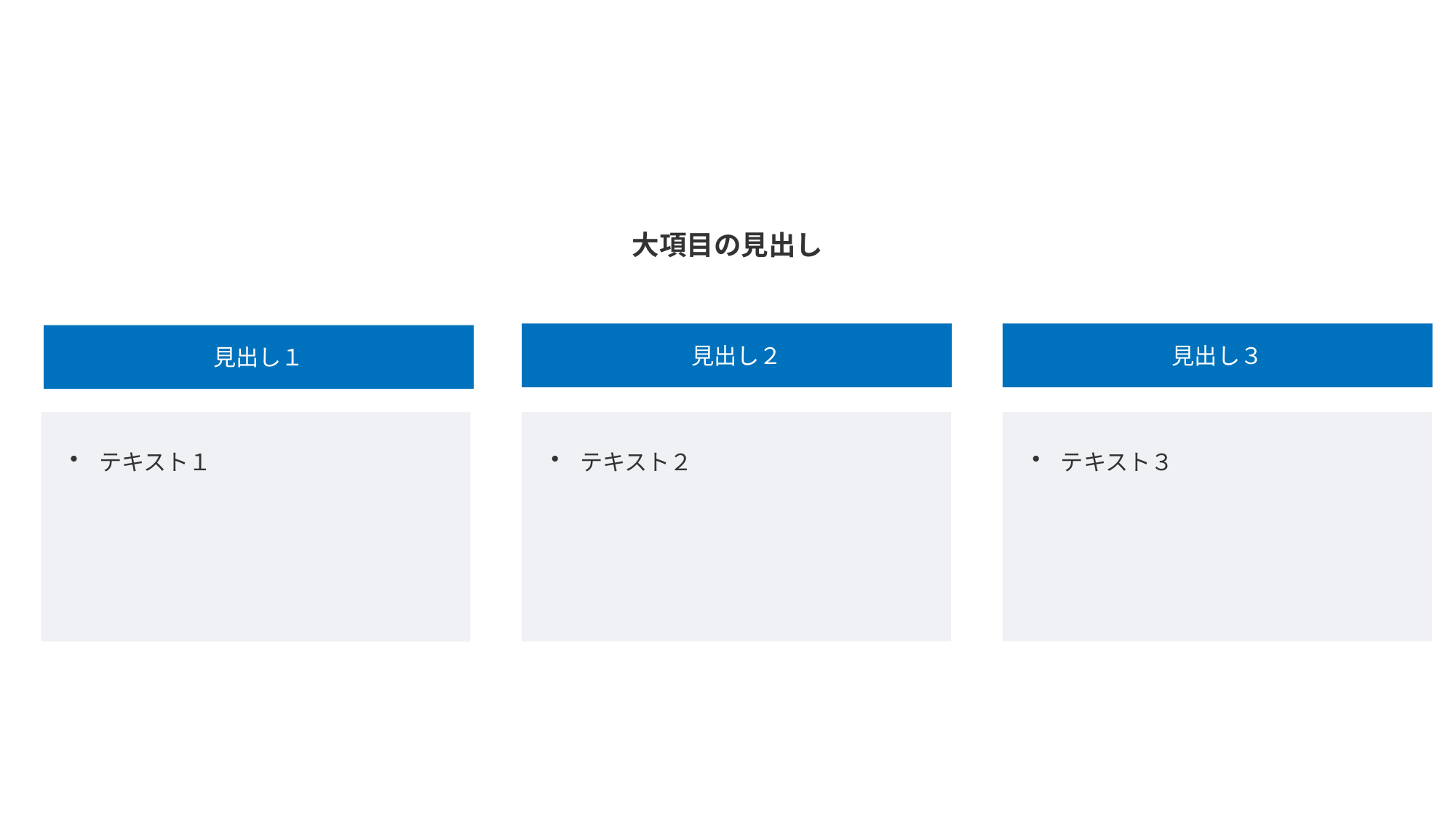

大項目の見出し
見出し２
見出し３
見出し１

テキスト２
テキスト３
テキスト１